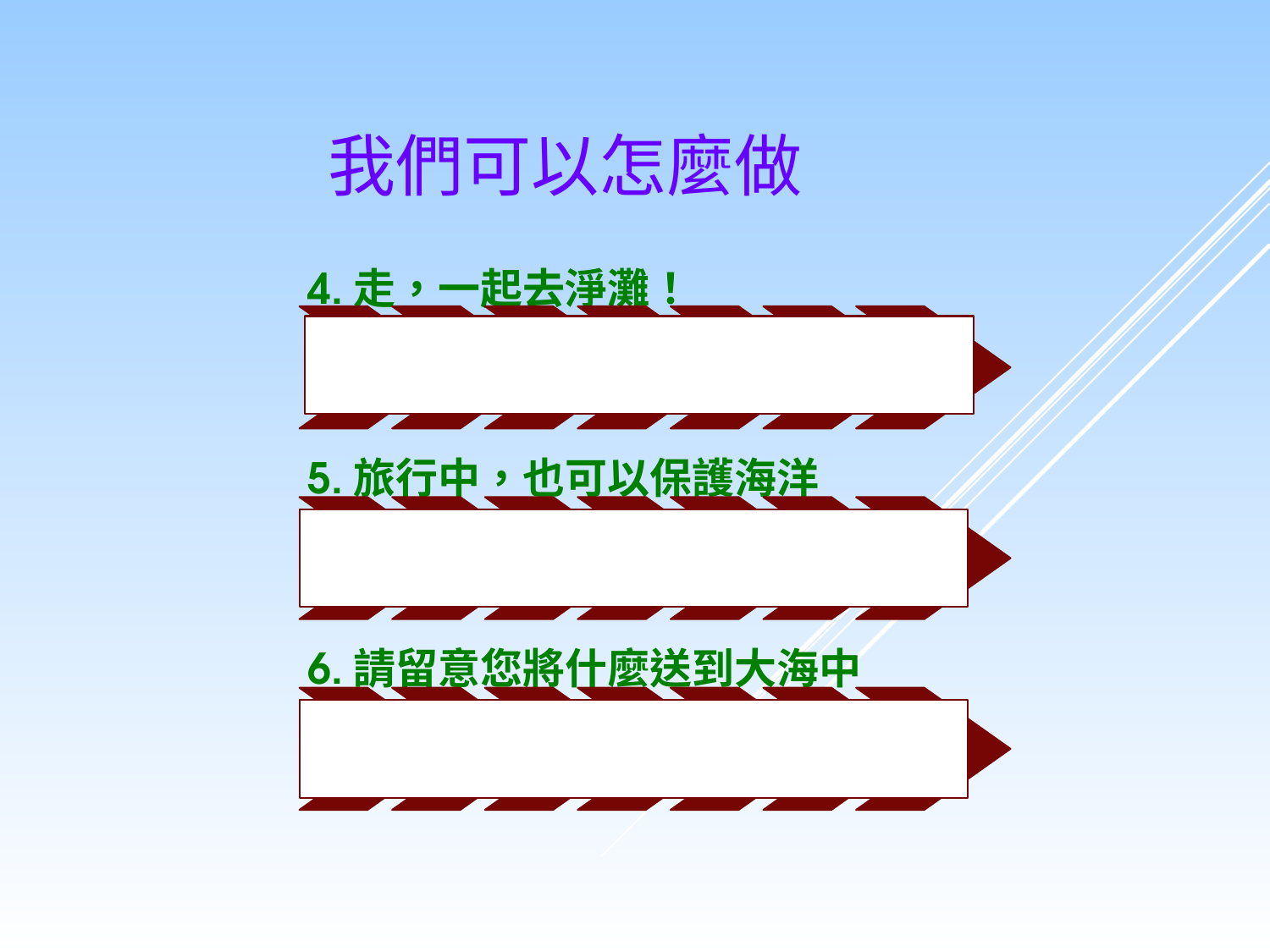

我們可以怎麼做
4.走，一起去淨灘！
別對著海洋或沙灘扔垃圾。不妨更積極一點，加入淨灘的行列！
5.旅行中，也可以保護海洋
選擇一個支持建立海洋保護區的地點。避免購買珊瑚或鯊魚及任何海洋生物製成的紀念品。
6.請留意您將什麼送到大海中
不論您家離海邊有多遠，家庭廢水最終隨著排污設備送到大海。改用天然方法洗滌餐具吧!